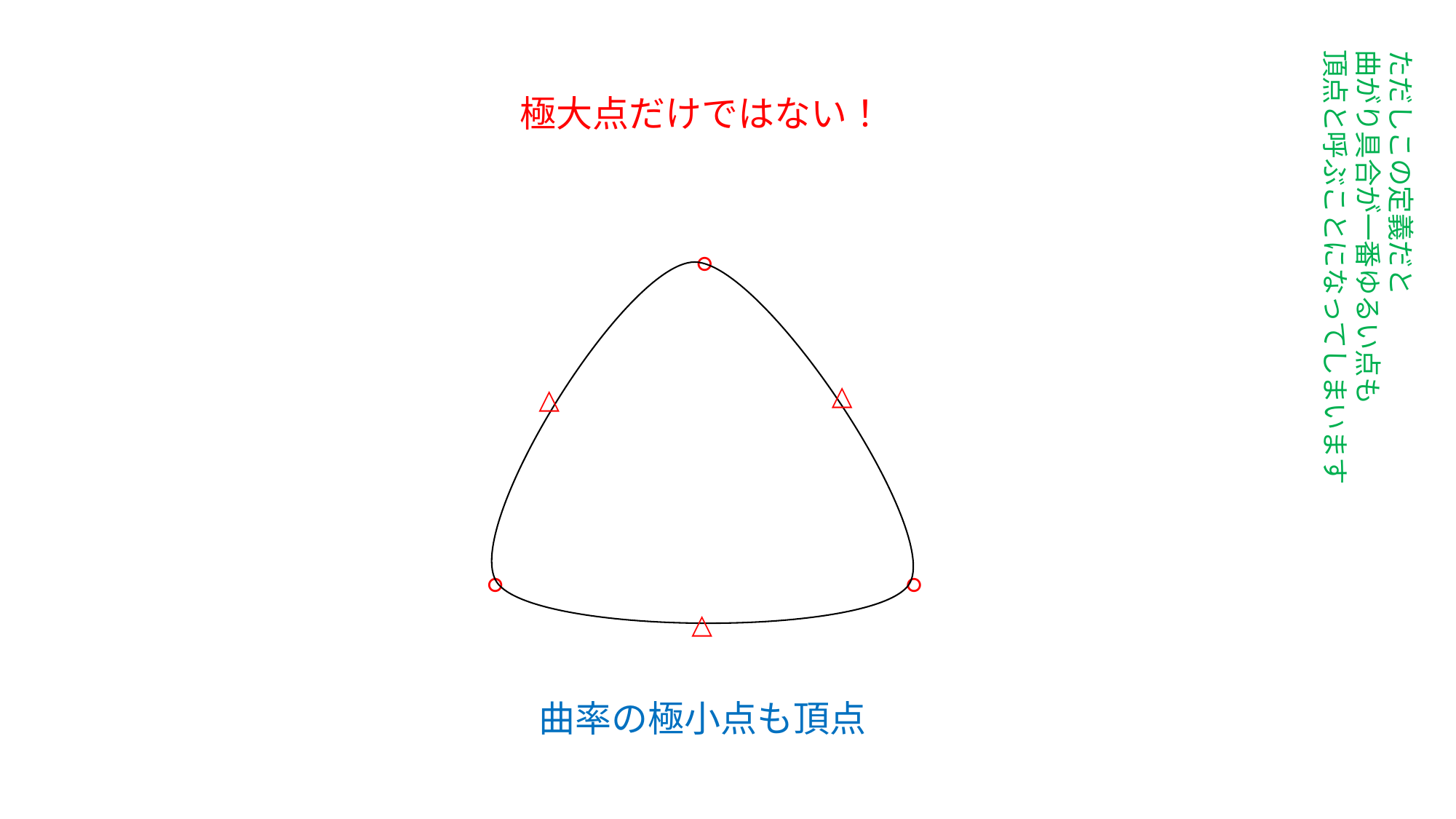

ただしこの定義だと
曲がり具合が一番ゆるい点も
頂点と呼ぶことになってしまいます
極大点だけではない！
○

△
△
○
○
△
曲率の極小点も頂点